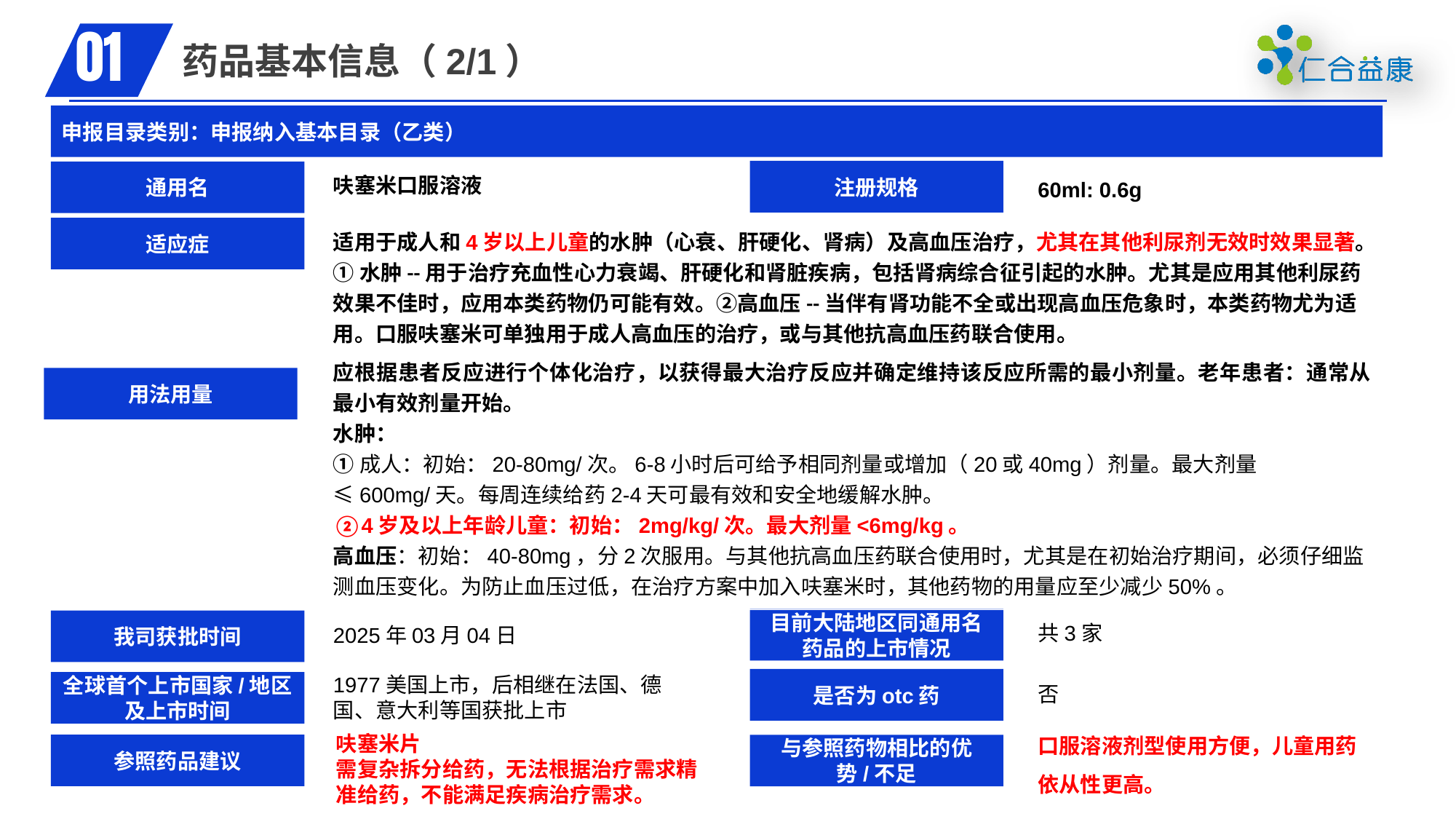

01

药品基本信息（2/1）

申报目录类别：申报纳入基本目录（乙类）
注册规格
呋塞米口服溶液
通用名
60ml: 0.6g
适应症
适用于成人和4岁以上儿童的水肿（心衰、肝硬化、肾病）及高血压治疗，尤其在其他利尿剂无效时效果显著。
①水肿--用于治疗充血性心力衰竭、肝硬化和肾脏疾病，包括肾病综合征引起的水肿。尤其是应用其他利尿药效果不佳时，应用本类药物仍可能有效。②高血压--当伴有肾功能不全或出现高血压危象时，本类药物尤为适用。口服呋塞米可单独用于成人高血压的治疗，或与其他抗高血压药联合使用。
用法用量
应根据患者反应进行个体化治疗，以获得最大治疗反应并确定维持该反应所需的最小剂量。老年患者：通常从最小有效剂量开始。
水肿：
①成人：初始：20-80mg/次。6-8小时后可给予相同剂量或增加（20或40mg）剂量。最大剂量≤600mg/天。每周连续给药2-4天可最有效和安全地缓解水肿。
②4岁及以上年龄儿童：初始：2mg/kg/次。最大剂量<6mg/kg。
高血压：初始：40-80mg，分2次服用。与其他抗高血压药联合使用时，尤其是在初始治疗期间，必须仔细监测血压变化。为防止血压过低，在治疗方案中加入呋塞米时，其他药物的用量应至少减少50%。

共3家
目前大陆地区同通用名药品的上市情况
我司获批时间
2025年03月04日
是否为otc药
否
全球首个上市国家/地区
及上市时间
1977美国上市，后相继在法国、德国、意大利等国获批上市
呋塞米片
需复杂拆分给药，无法根据治疗需求精准给药，不能满足疾病治疗需求。

口服溶液剂型使用方便，儿童用药依从性更高。
参照药品建议
与参照药物相比的优势/不足